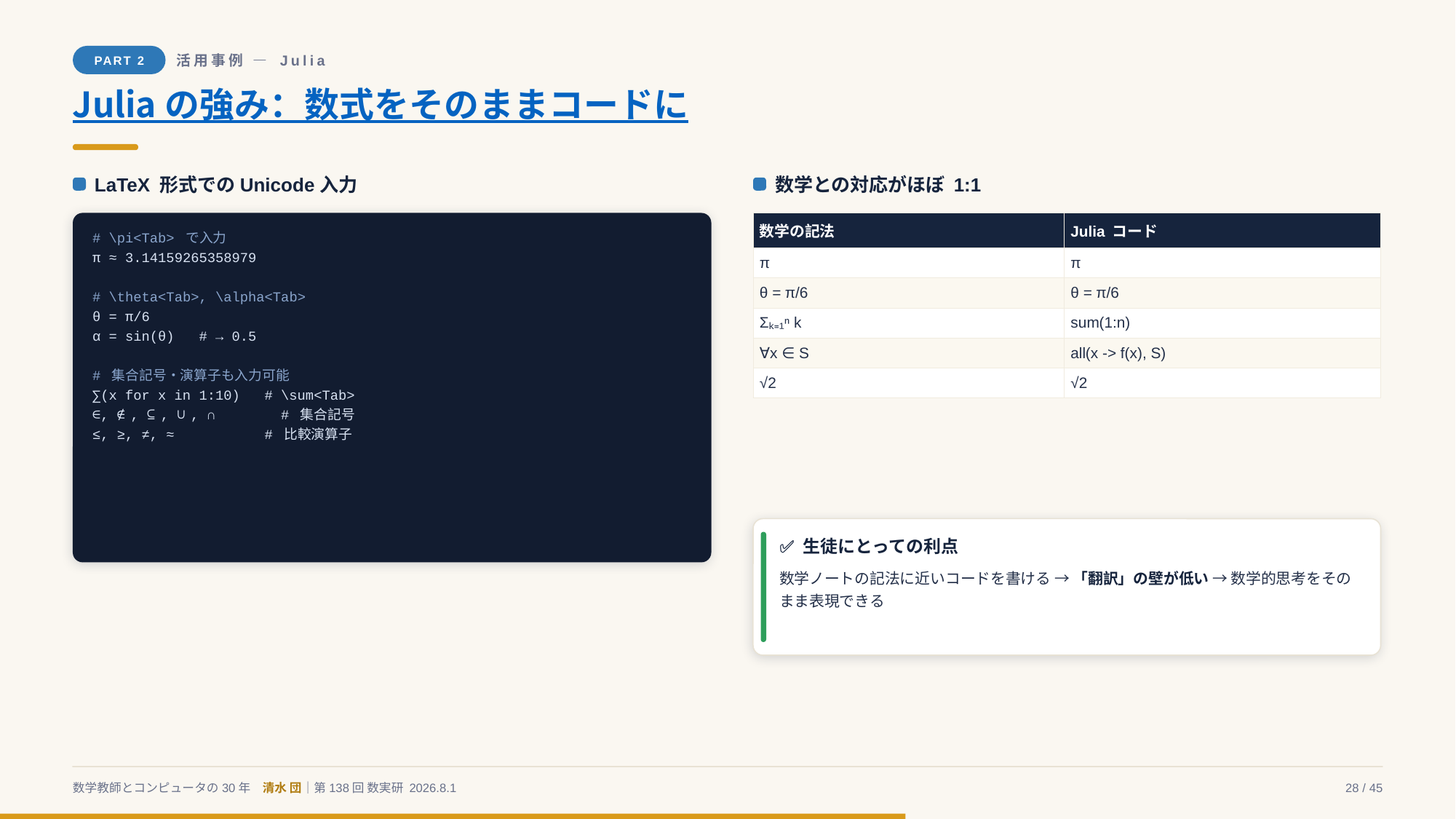

PART 2
活用事例 ― Julia
Julia の強み：数式をそのままコードに

LaTeX 形式でのUnicode入力
数学との対応がほぼ 1:1

| 数学の記法 | Julia コード |
| --- | --- |
| π | π |
| θ = π/6 | θ = π/6 |
| Σₖ₌₁ⁿ k | sum(1:n) |
| ∀x ∈ S | all(x -> f(x), S) |
| √2 | √2 |
# \pi<Tab> で入力
π ≈ 3.14159265358979

# \theta<Tab>, \alpha<Tab>
θ = π/6
α = sin(θ)   # → 0.5

# 集合記号・演算子も入力可能
∑(x for x in 1:10)   # \sum<Tab>
∈, ∉, ⊆, ∪, ∩        # 集合記号
≤, ≥, ≠, ≈           # 比較演算子

✅ 生徒にとっての利点

数学ノートの記法に近いコードを書ける → 「翻訳」の壁が低い → 数学的思考をそのまま表現できる

数学教師とコンピュータの30年　清水 団｜第138回 数実研 2026.8.1
28 / 45